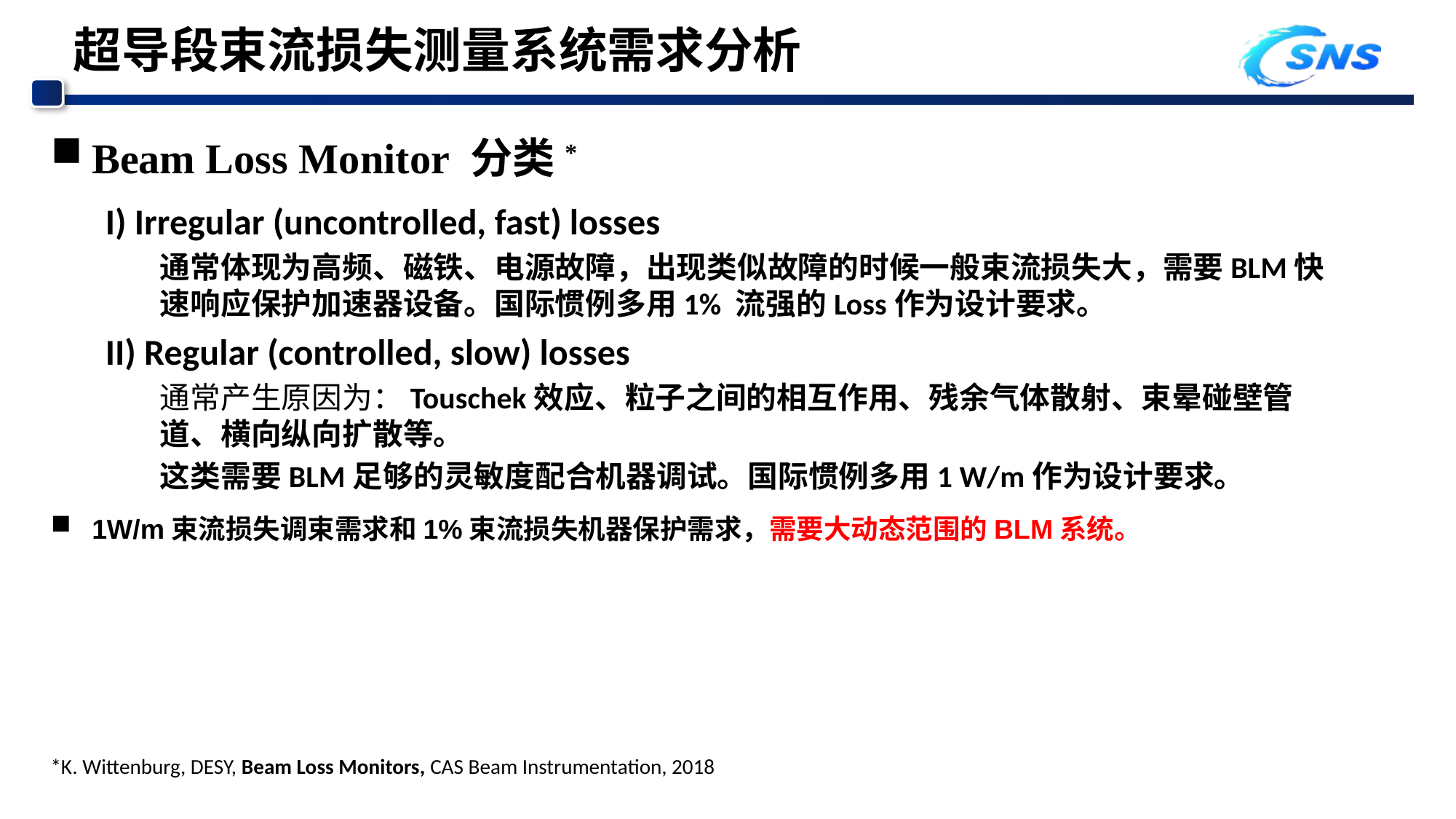

# 超导段束流损失测量系统需求分析
Beam Loss Monitor 分类*
I) Irregular (uncontrolled, fast) losses
通常体现为高频、磁铁、电源故障，出现类似故障的时候一般束流损失大，需要BLM快速响应保护加速器设备。国际惯例多用1% 流强的Loss作为设计要求。
II) Regular (controlled, slow) losses
通常产生原因为：Touschek效应、粒子之间的相互作用、残余气体散射、束晕碰壁管道、横向纵向扩散等。
这类需要BLM足够的灵敏度配合机器调试。国际惯例多用1 W/m作为设计要求。
1W/m束流损失调束需求和1%束流损失机器保护需求，需要大动态范围的BLM系统。
*K. Wittenburg, DESY, Beam Loss Monitors, CAS Beam Instrumentation, 2018